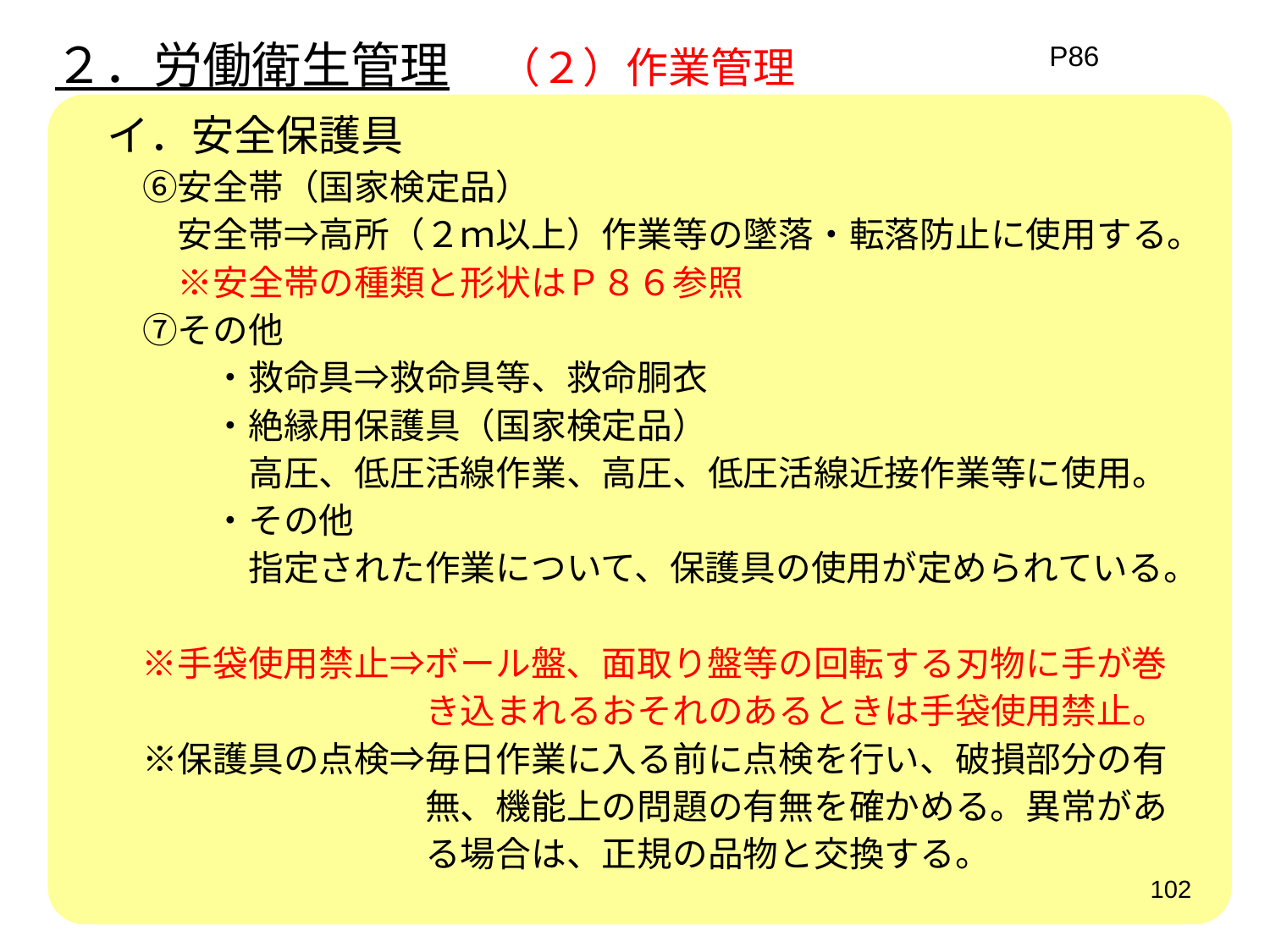

２．労働衛生管理　（２）作業管理
P86
　イ．安全保護具
　　⑥安全帯（国家検定品）
　　　安全帯⇒高所（２ｍ以上）作業等の墜落・転落防止に使用する。
　　　※安全帯の種類と形状はＰ８６参照
　　⑦その他
　　　　・救命具⇒救命具等、救命胴衣
　　　　・絶縁用保護具（国家検定品）
　　　　　高圧、低圧活線作業、高圧、低圧活線近接作業等に使用。
　　　　・その他
　　　　　指定された作業について、保護具の使用が定められている。

　　※手袋使用禁止⇒ボール盤、面取り盤等の回転する刃物に手が巻
　　　　　　　　　　き込まれるおそれのあるときは手袋使用禁止。
　　※保護具の点検⇒毎日作業に入る前に点検を行い、破損部分の有
　　　　　　　　　　無、機能上の問題の有無を確かめる。異常があ
　　　　　　　　　　る場合は、正規の品物と交換する。
102